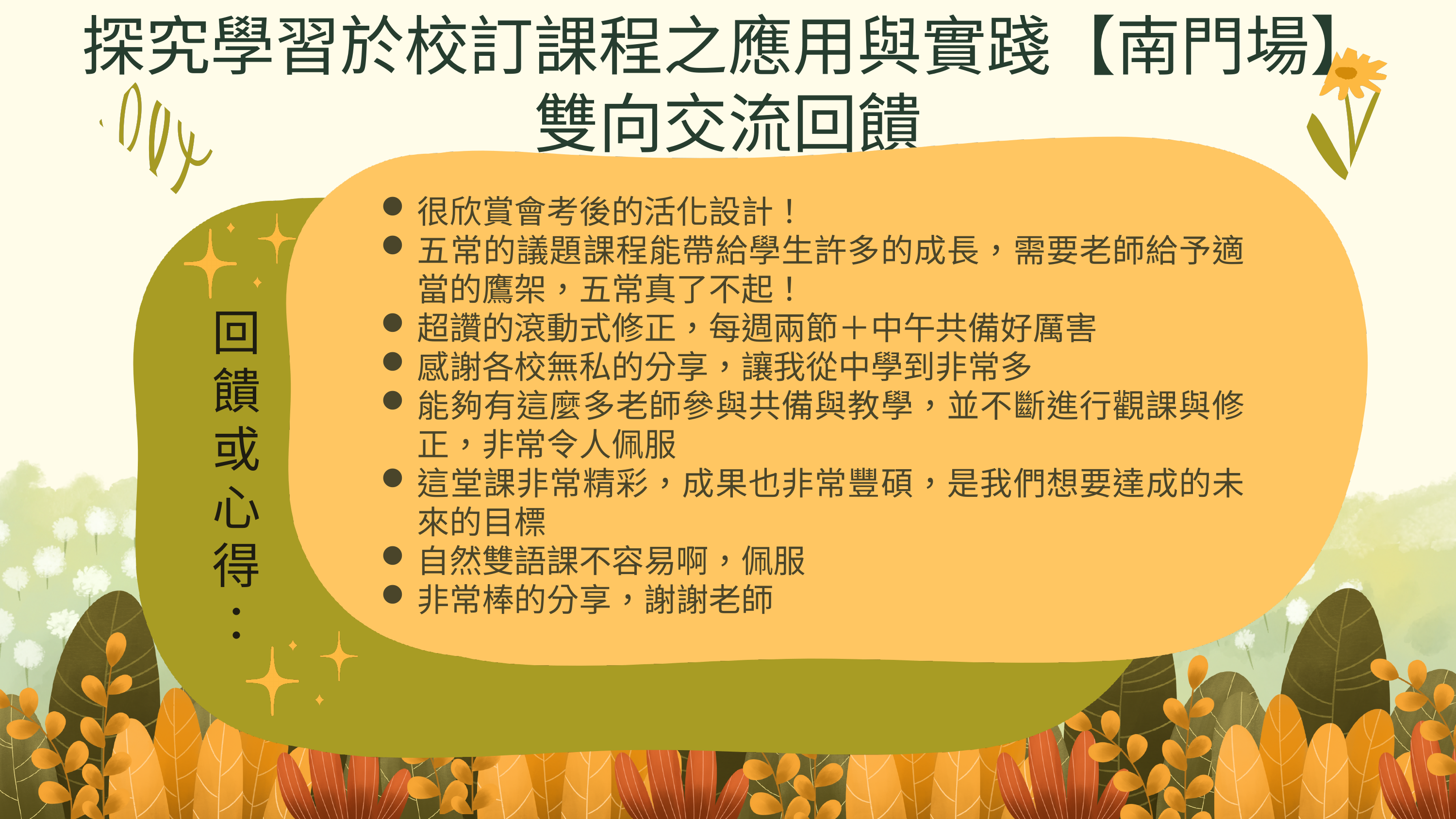

探究學習於校訂課程之應用與實踐【南門場】
雙向交流回饋

很欣賞會考後的活化設計！
五常的議題課程能帶給學生許多的成長，需要老師給予適當的鷹架，五常真了不起！
超讚的滾動式修正，每週兩節＋中午共備好厲害
感謝各校無私的分享，讓我從中學到非常多
能夠有這麼多老師參與共備與教學，並不斷進行觀課與修正，非常令人佩服
這堂課非常精彩，成果也非常豐碩，是我們想要達成的未來的目標
自然雙語課不容易啊，佩服
非常棒的分享，謝謝老師

回饋或心得：